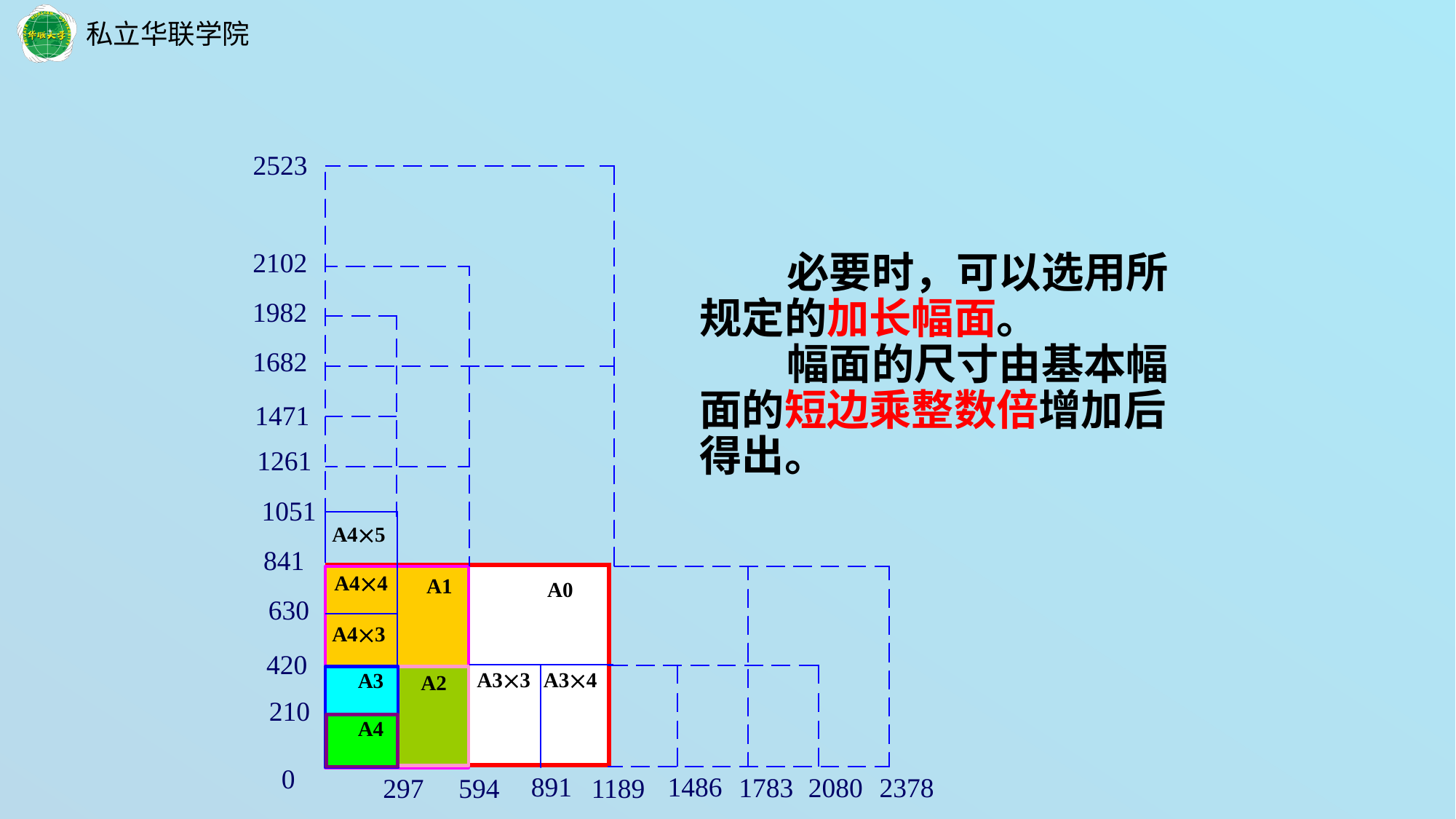

2523
2102
1982
1682

1471

1261

1486
1783
2080
2378
        必要时，可以选用所规定的加长幅面。
        幅面的尺寸由基本幅面的短边乘整数倍增加后得出。
1051
A4×5
A4×4
630
A4×3

841

A1
594
A0
420

A2

A3×3
A3×4
891

A3
297
210

A4
0
1189